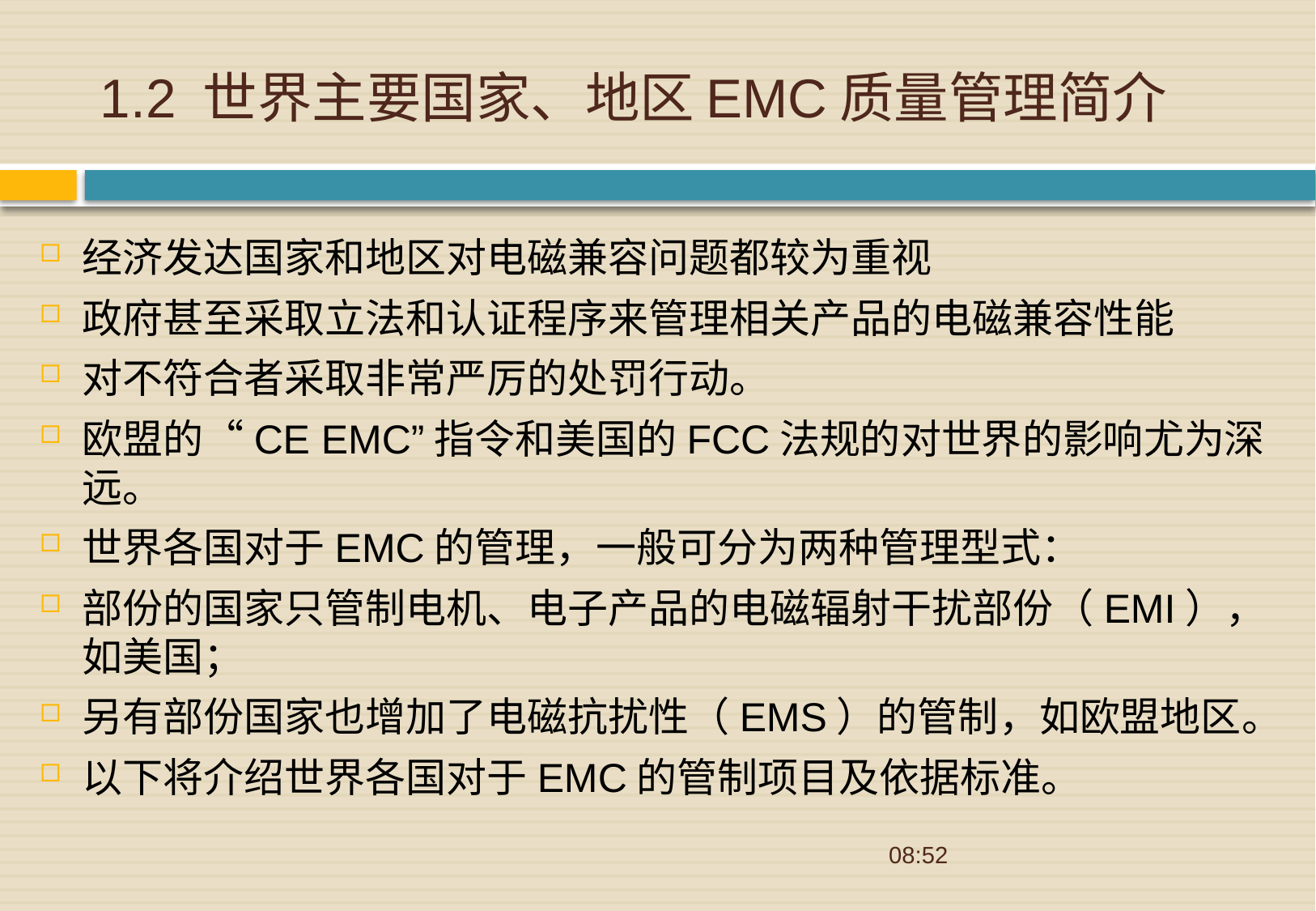

# 1.2 世界主要国家、地区EMC质量管理简介
经济发达国家和地区对电磁兼容问题都较为重视
政府甚至采取立法和认证程序来管理相关产品的电磁兼容性能
对不符合者采取非常严厉的处罚行动。
欧盟的“CE EMC”指令和美国的FCC法规的对世界的影响尤为深远。
世界各国对于EMC的管理，一般可分为两种管理型式：
部份的国家只管制电机、电子产品的电磁辐射干扰部份（EMI），如美国；
另有部份国家也增加了电磁抗扰性（EMS）的管制，如欧盟地区。
以下将介绍世界各国对于EMC的管制项目及依据标准。
08:52